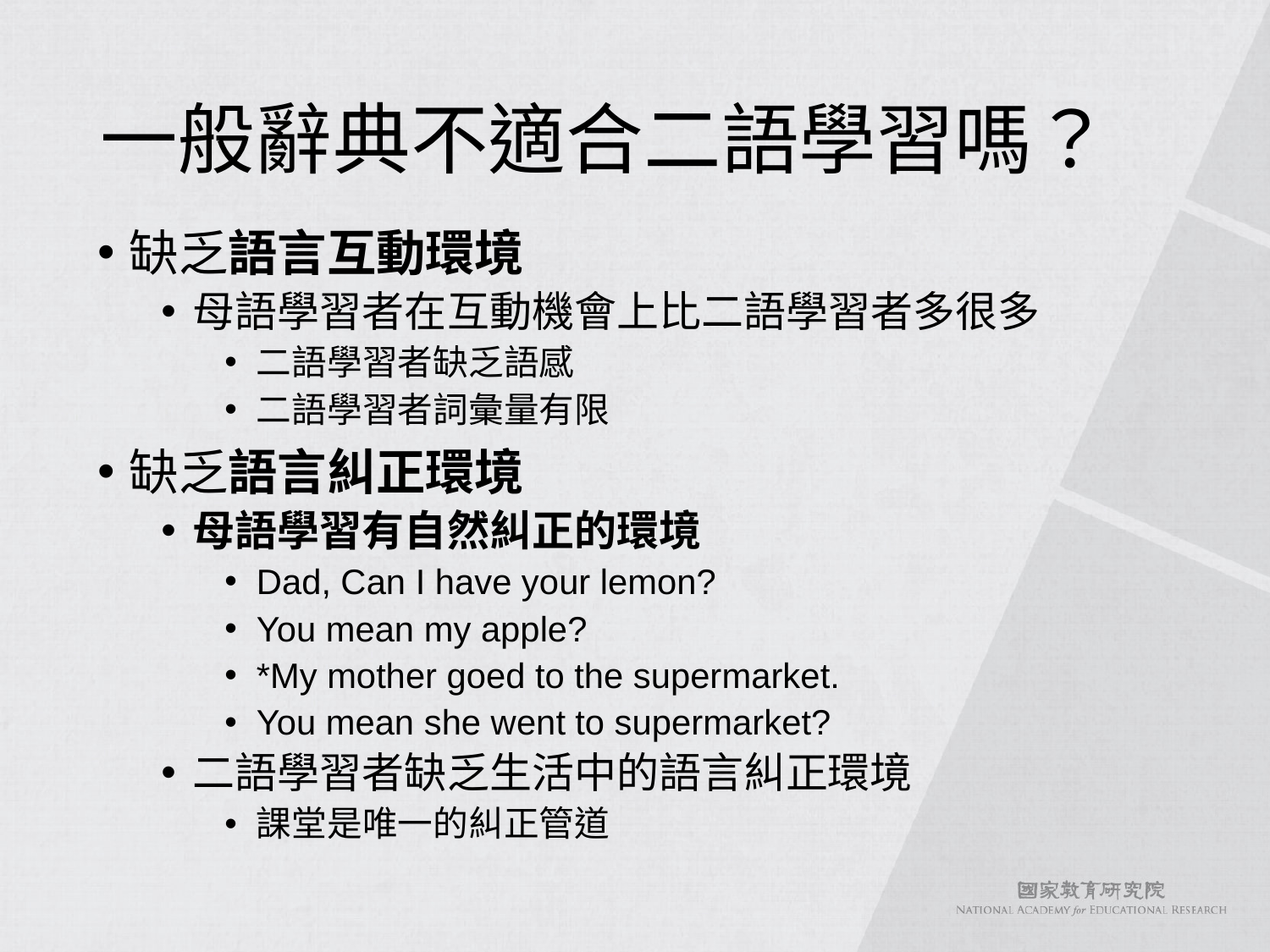

# 一般辭典不適合二語學習嗎？
缺乏語言互動環境
母語學習者在互動機會上比二語學習者多很多
二語學習者缺乏語感
二語學習者詞彙量有限
缺乏語言糾正環境
母語學習有自然糾正的環境
Dad, Can I have your lemon?
You mean my apple?
*My mother goed to the supermarket.
You mean she went to supermarket?
二語學習者缺乏生活中的語言糾正環境
課堂是唯一的糾正管道